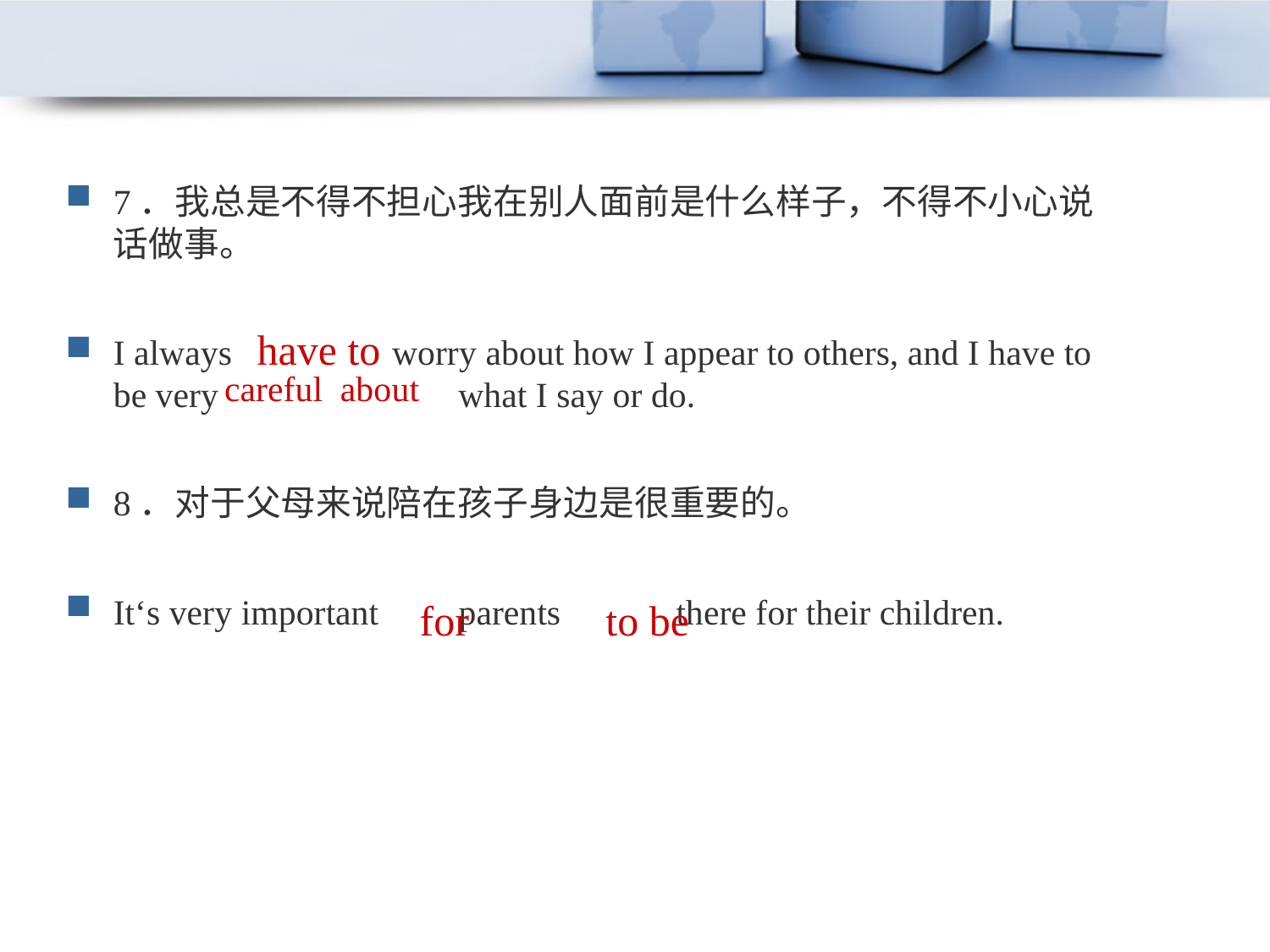

7．我总是不得不担心我在别人面前是什么样子，不得不小心说话做事。

I always                  worry about how I appear to others, and I have to be very                           what I say or do.

8．对于父母来说陪在孩子身边是很重要的。

It‘s very important         parents             there for their children.
have to
 careful  about
for
to be